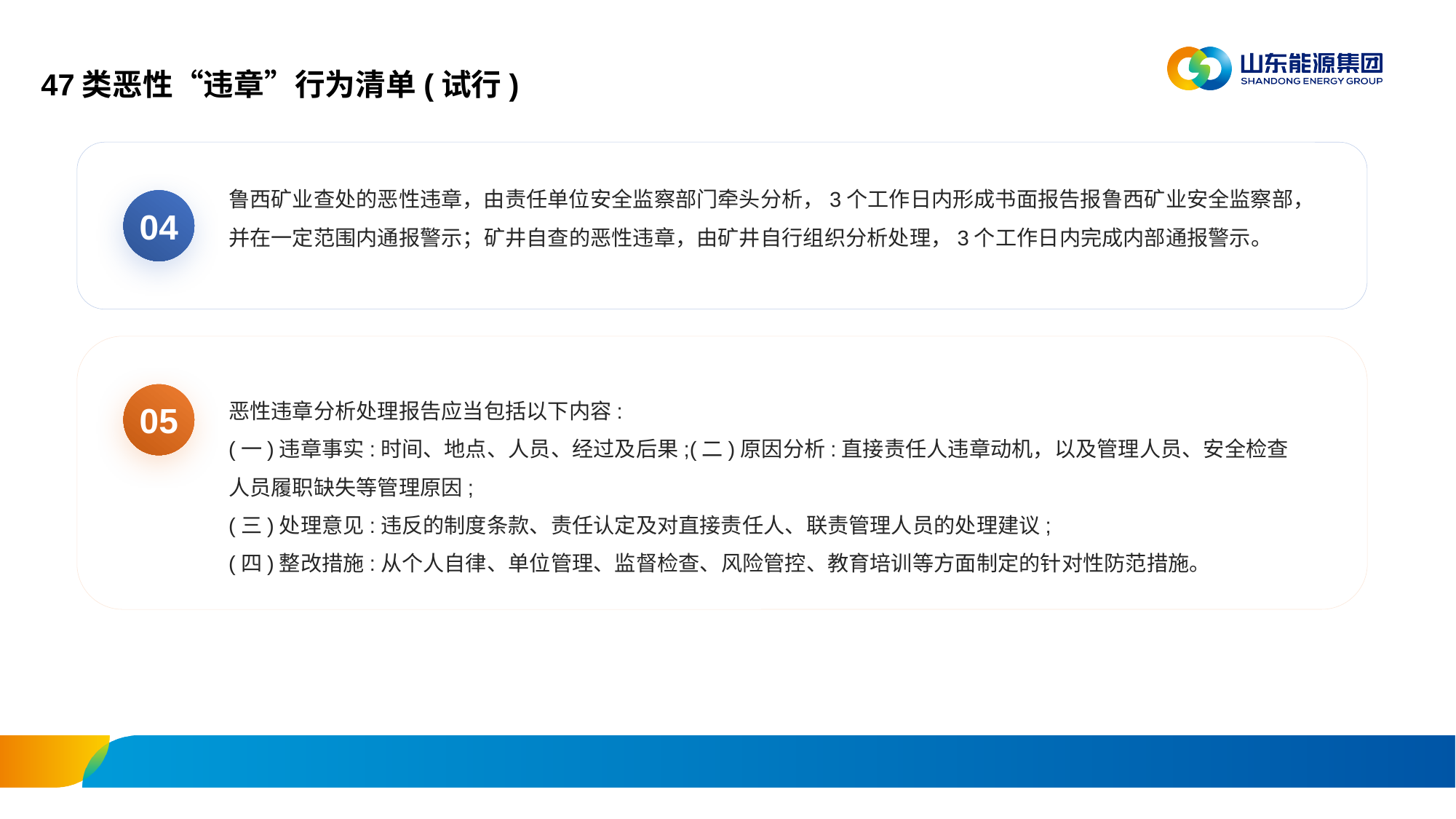

47类恶性“违章”行为清单(试行)

鲁西矿业查处的恶性违章，由责任单位安全监察部门牵头分析，3个工作日内形成书面报告报鲁西矿业安全监察部，并在一定范围内通报警示；矿井自查的恶性违章，由矿井自行组织分析处理，3个工作日内完成内部通报警示。
04

05
恶性违章分析处理报告应当包括以下内容:
(一)违章事实:时间、地点、人员、经过及后果;(二)原因分析:直接责任人违章动机，以及管理人员、安全检查人员履职缺失等管理原因;
(三)处理意见:违反的制度条款、责任认定及对直接责任人、联责管理人员的处理建议;
(四)整改措施:从个人自律、单位管理、监督检查、风险管控、教育培训等方面制定的针对性防范措施。